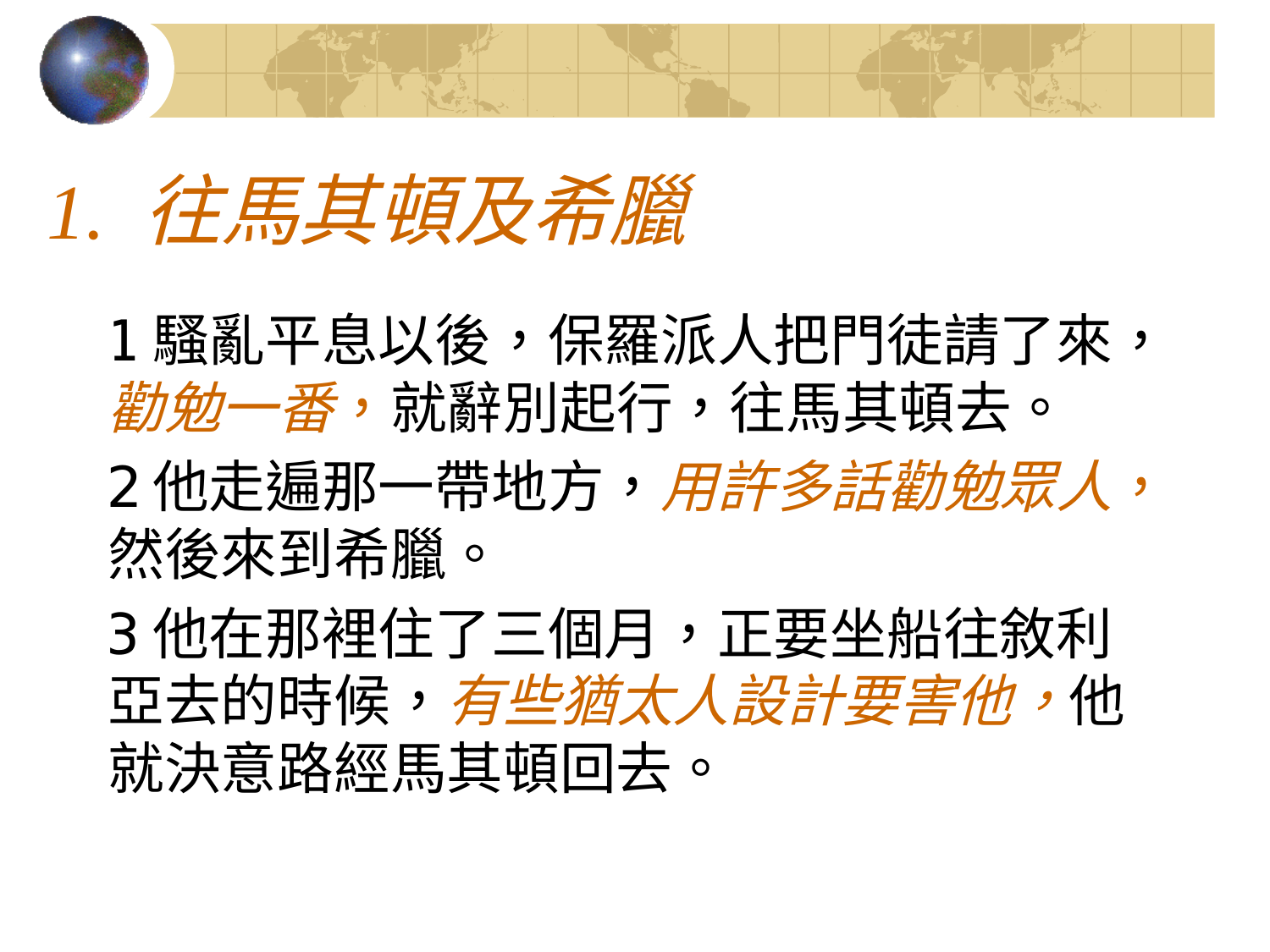

# 1. 往馬其頓及希臘
1騷亂平息以後，保羅派人把門徒請了來，勸勉一番，就辭別起行，往馬其頓去。
2他走遍那一帶地方，用許多話勸勉眾人，然後來到希臘。
3他在那裡住了三個月，正要坐船往敘利亞去的時候，有些猶太人設計要害他，他就決意路經馬其頓回去。